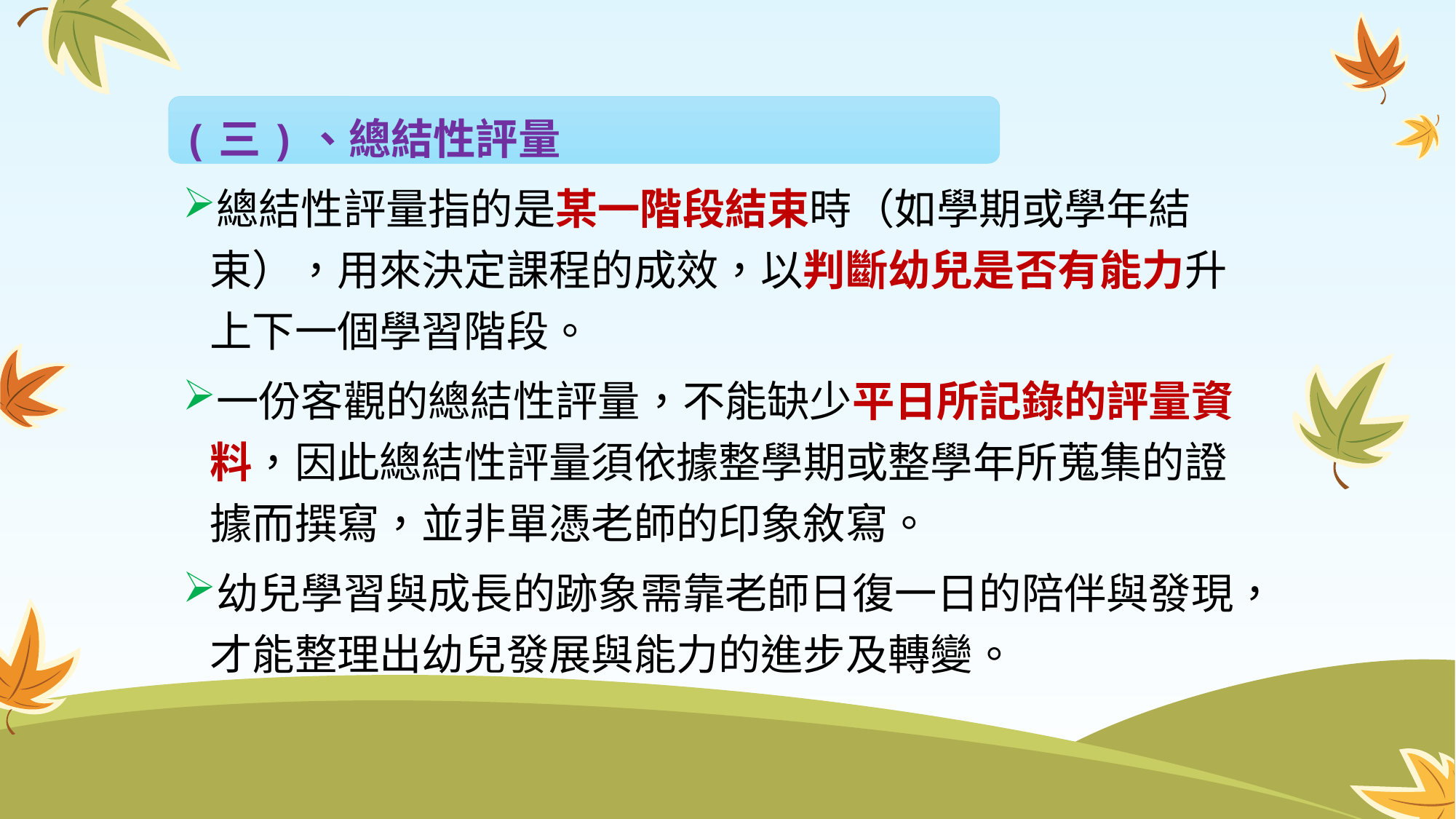

(三)、總結性評量
總結性評量指的是某一階段結束時（如學期或學年結束），用來決定課程的成效，以判斷幼兒是否有能力升上下一個學習階段。
一份客觀的總結性評量，不能缺少平日所記錄的評量資料，因此總結性評量須依據整學期或整學年所蒐集的證據而撰寫，並非單憑老師的印象敘寫。
幼兒學習與成長的跡象需靠老師日復一日的陪伴與發現，才能整理出幼兒發展與能力的進步及轉變。